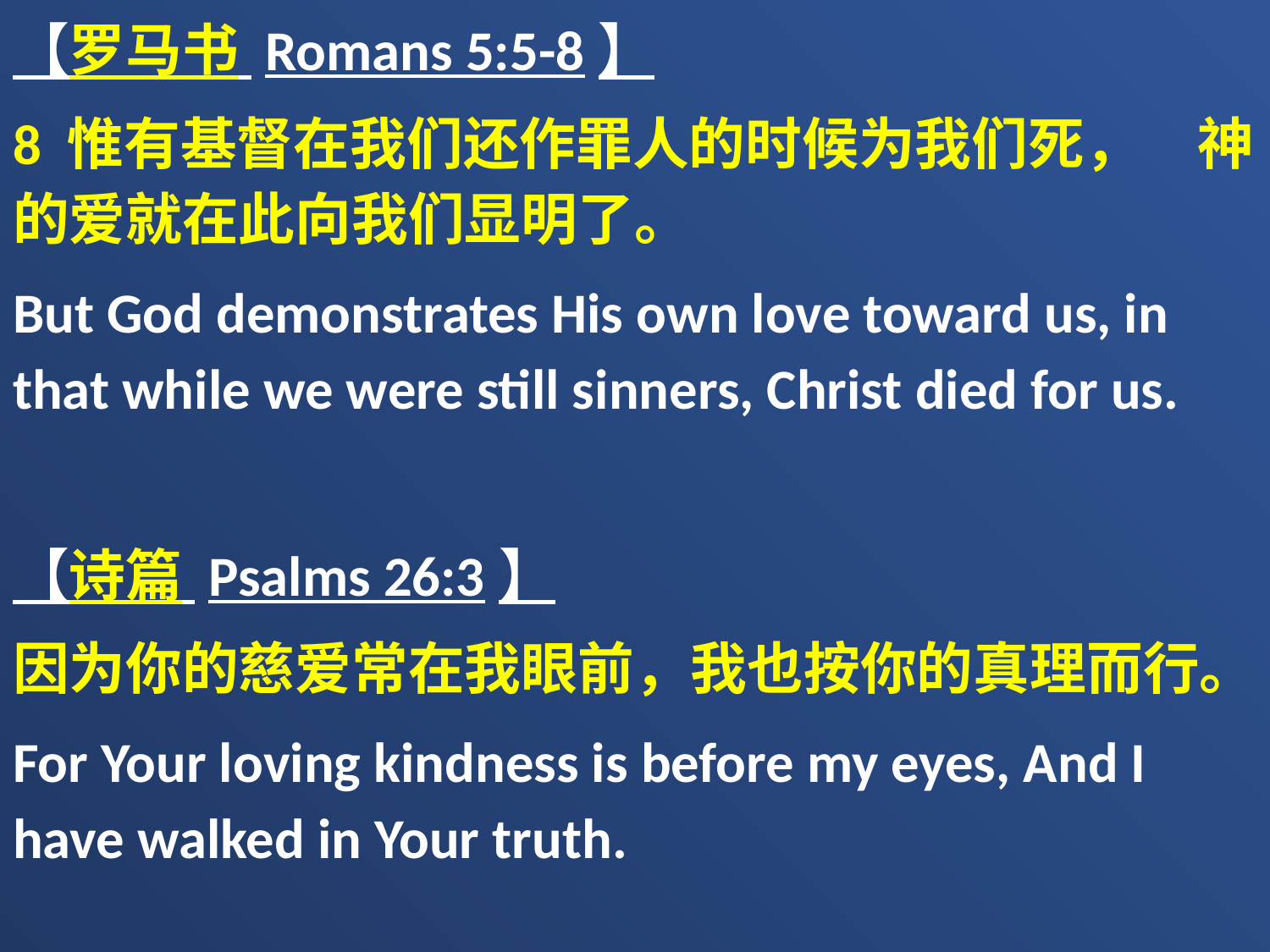

【罗马书 Romans 5:5-8】
8 惟有基督在我们还作罪人的时候为我们死，　神的爱就在此向我们显明了。
But God demonstrates His own love toward us, in that while we were still sinners, Christ died for us.

【诗篇 Psalms 26:3】
因为你的慈爱常在我眼前，我也按你的真理而行。
For Your loving kindness is before my eyes, And I have walked in Your truth.